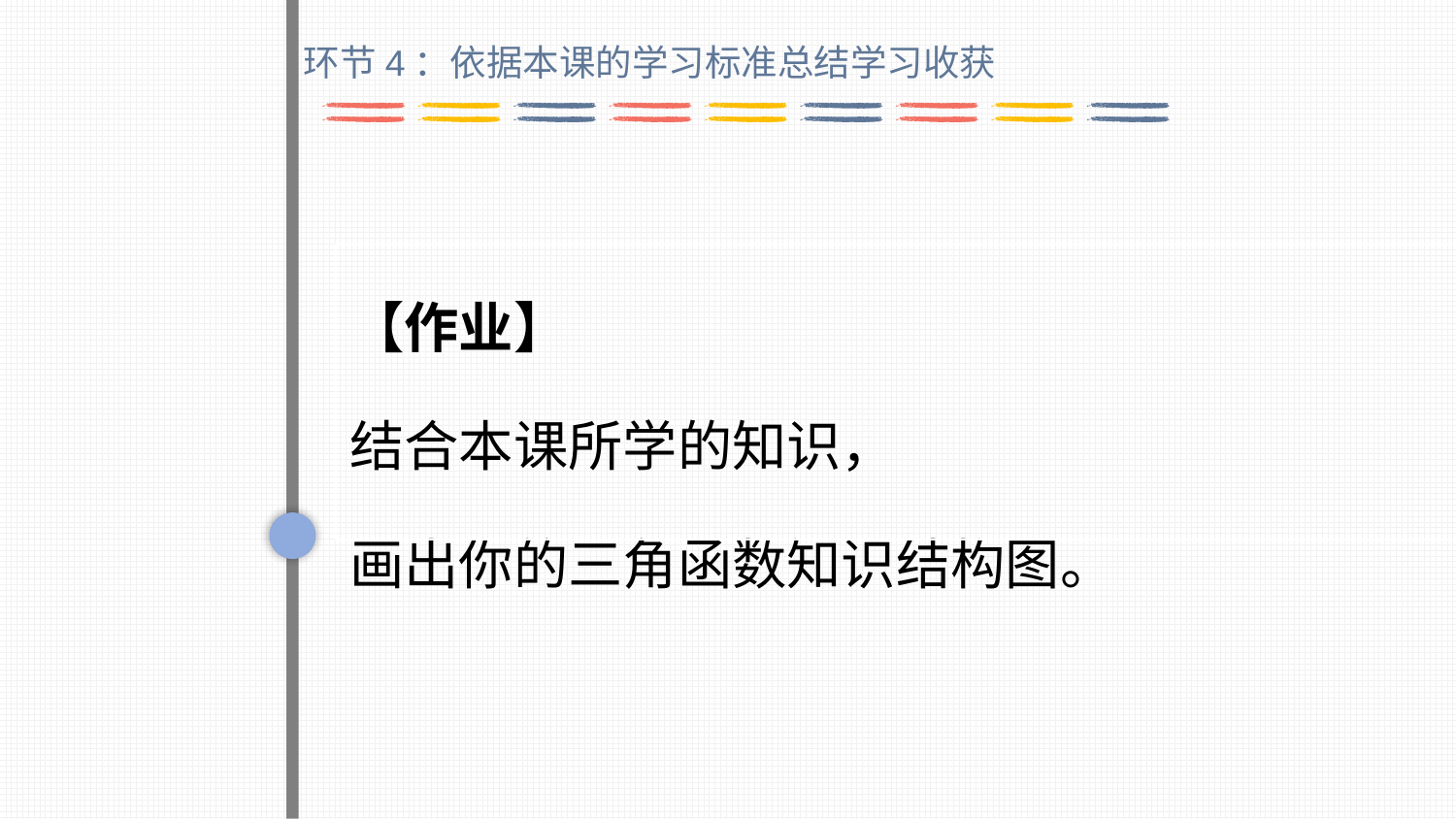

环节4：依据本课的学习标准总结学习收获

| 【作业】 结合本课所学的知识， 画出你的三角函数知识结构图。 |
| --- |